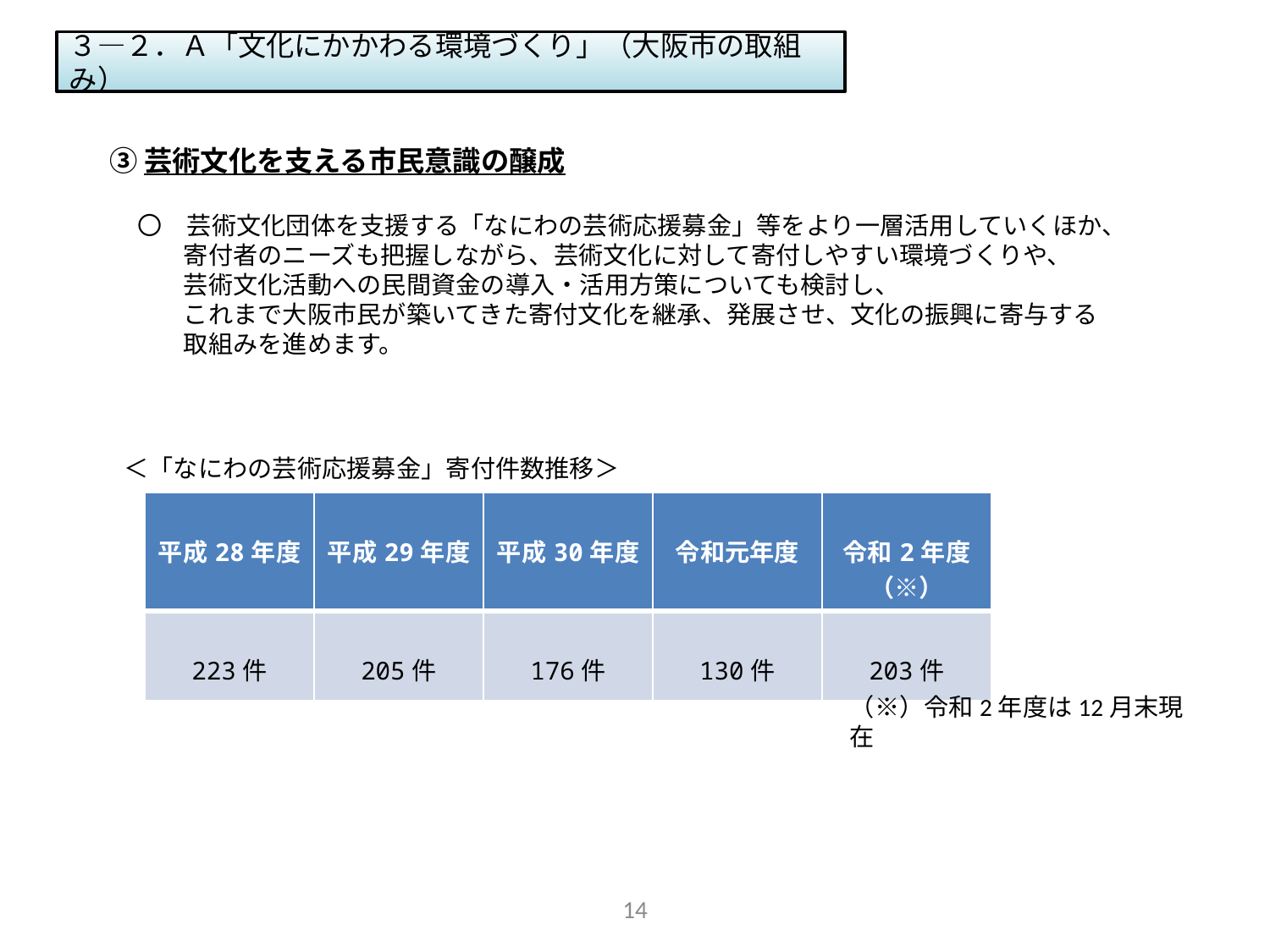

３―２．Ａ「文化にかかわる環境づくり」（大阪市の取組み）
③芸術文化を支える市民意識の醸成

　〇　芸術文化団体を支援する「なにわの芸術応援募金」等をより一層活用していくほか、
　　　寄付者のニーズも把握しながら、芸術文化に対して寄付しやすい環境づくりや、
　　　芸術文化活動への民間資金の導入・活用方策についても検討し、
　　　これまで大阪市民が築いてきた寄付文化を継承、発展させ、文化の振興に寄与する
　　　取組みを進めます。
＜「なにわの芸術応援募金」寄付件数推移＞
| 平成28年度 | 平成29年度 | 平成30年度 | 令和元年度 | 令和2年度（※） |
| --- | --- | --- | --- | --- |
| 223件 | 205件 | 176件 | 130件 | 203件 |
（※）令和2年度は12月末現在
14